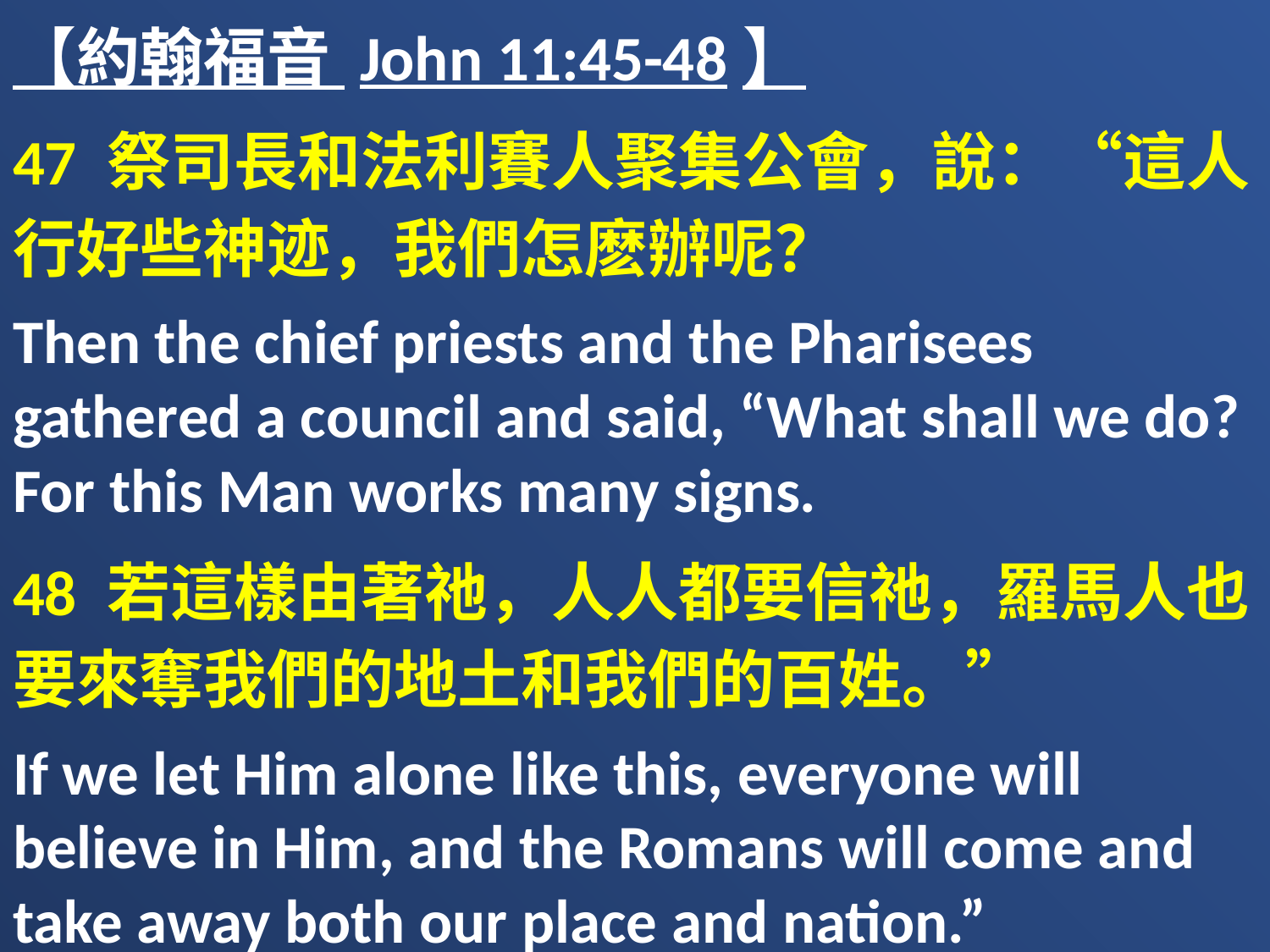

【約翰福音 John 11:45-48】
47 祭司長和法利賽人聚集公會，說：“這人行好些神迹，我們怎麽辦呢？
Then the chief priests and the Pharisees gathered a council and said, “What shall we do? For this Man works many signs.
48 若這樣由著祂，人人都要信祂，羅馬人也要來奪我們的地土和我們的百姓。”
If we let Him alone like this, everyone will believe in Him, and the Romans will come and take away both our place and nation.”